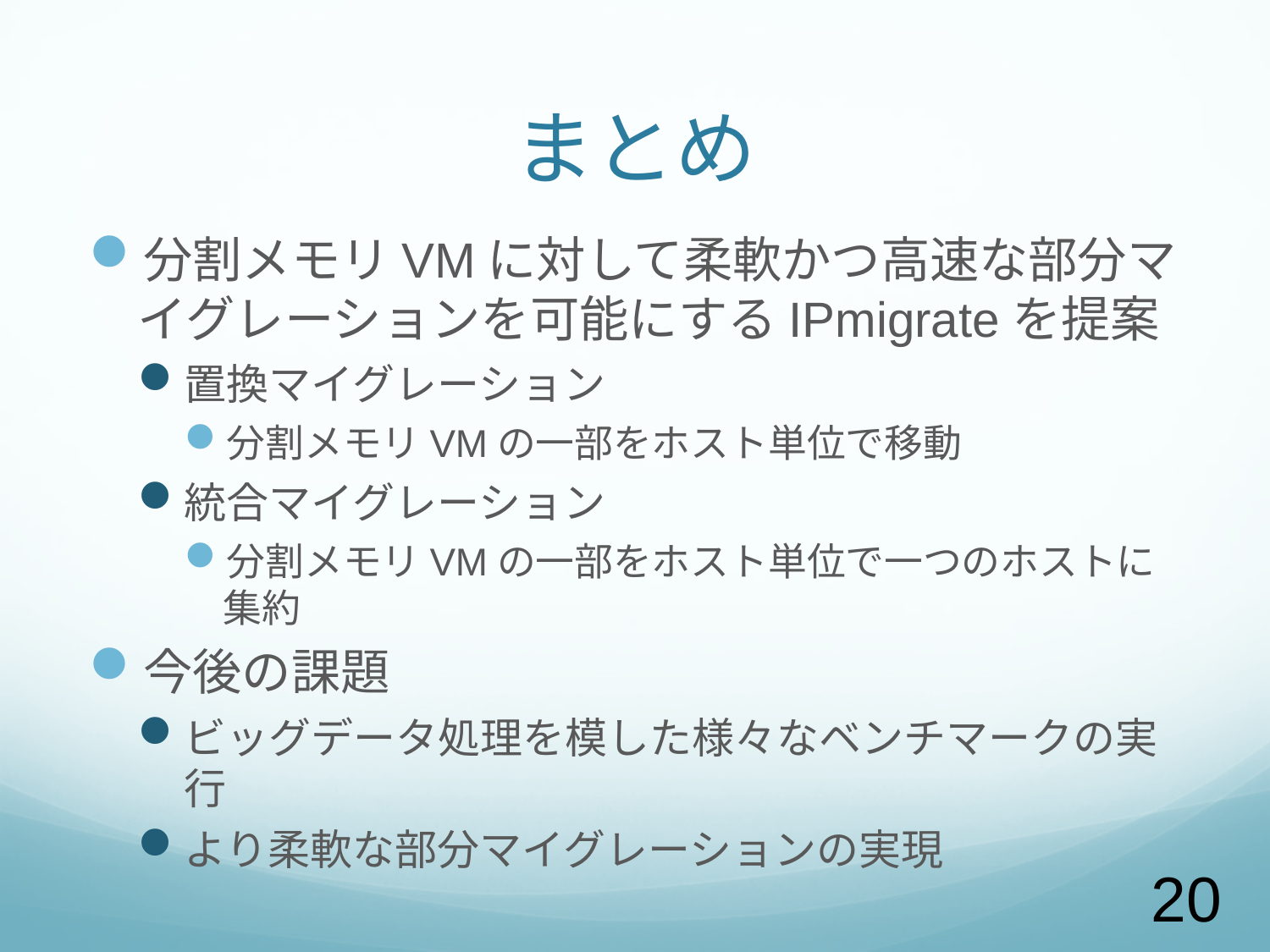

# まとめ
分割メモリVMに対して柔軟かつ高速な部分マイグレーションを可能にするIPmigrateを提案
置換マイグレーション
分割メモリVMの一部をホスト単位で移動
統合マイグレーション
分割メモリVMの一部をホスト単位で一つのホストに集約
今後の課題
ビッグデータ処理を模した様々なベンチマークの実行
より柔軟な部分マイグレーションの実現

20